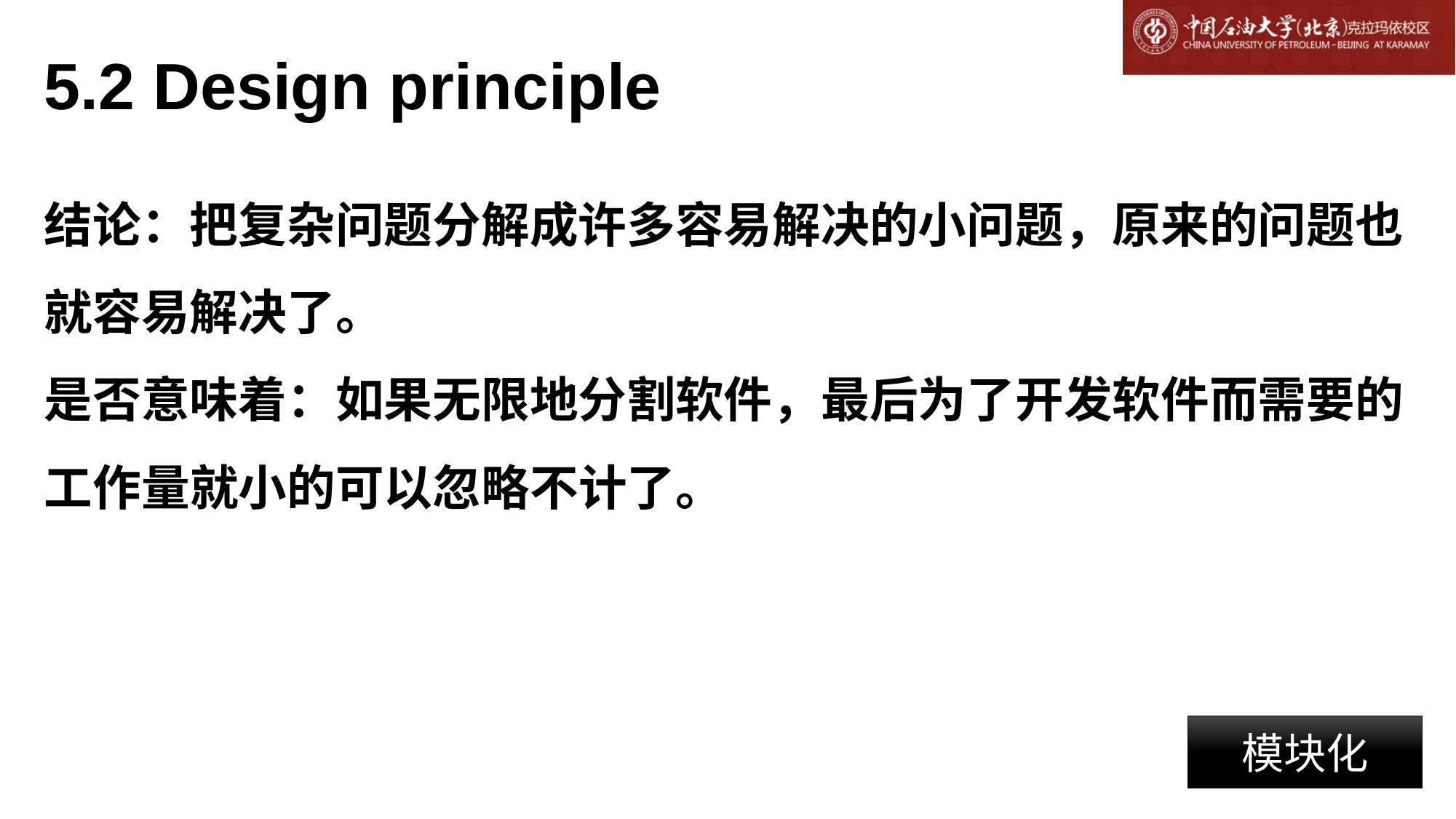

# 5.2 Design principle
结论：把复杂问题分解成许多容易解决的小问题，原来的问题也就容易解决了。
是否意味着：如果无限地分割软件，最后为了开发软件而需要的工作量就小的可以忽略不计了。
模块化